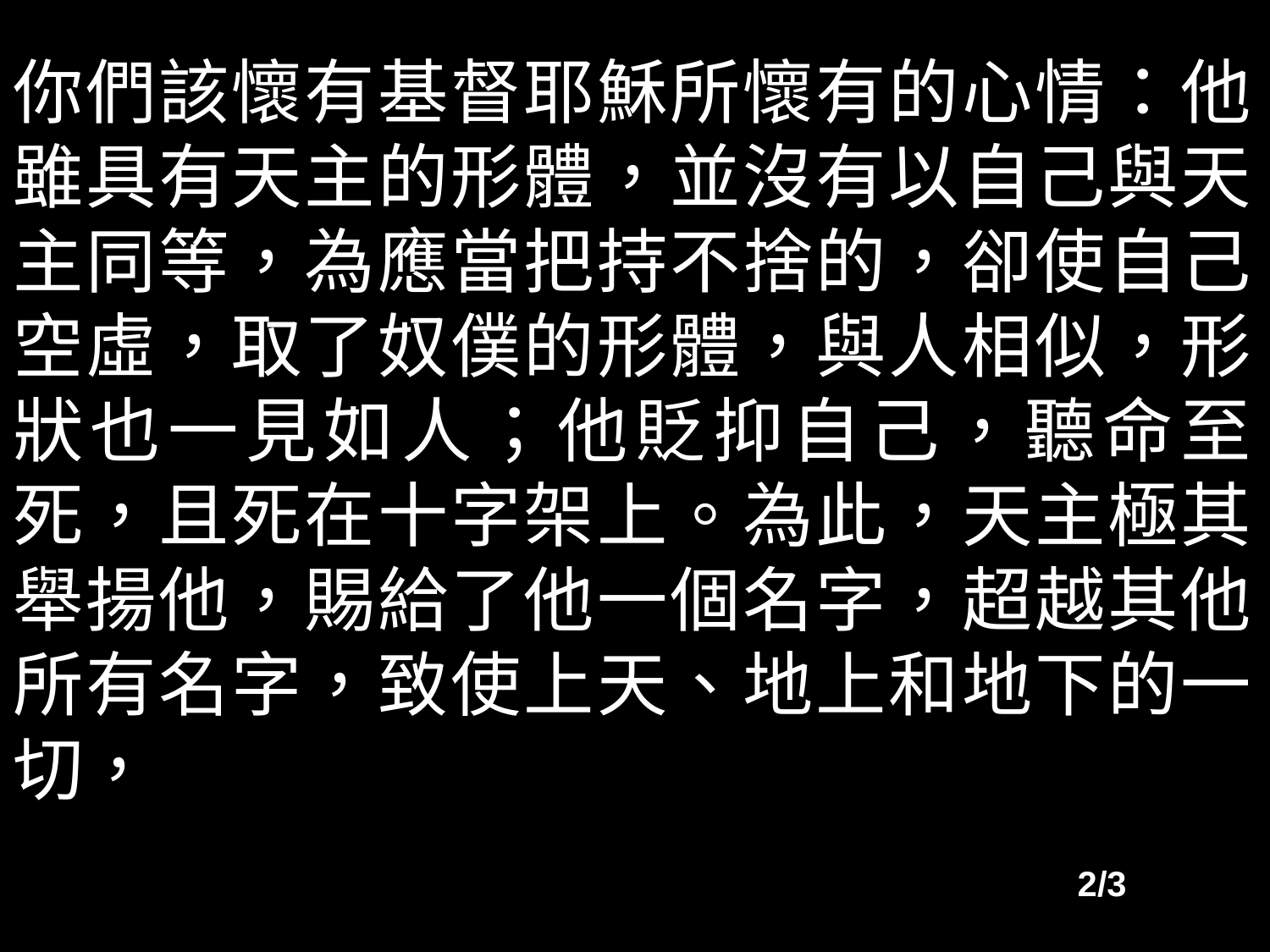

你們該懷有基督耶穌所懷有的心情：他雖具有天主的形體，並沒有以自己與天主同等，為應當把持不捨的，卻使自己空虛，取了奴僕的形體，與人相似，形狀也一見如人；他貶抑自己，聽命至死，且死在十字架上。為此，天主極其舉揚他，賜給了他一個名字，超越其他所有名字，致使上天、地上和地下的一切，
2/3